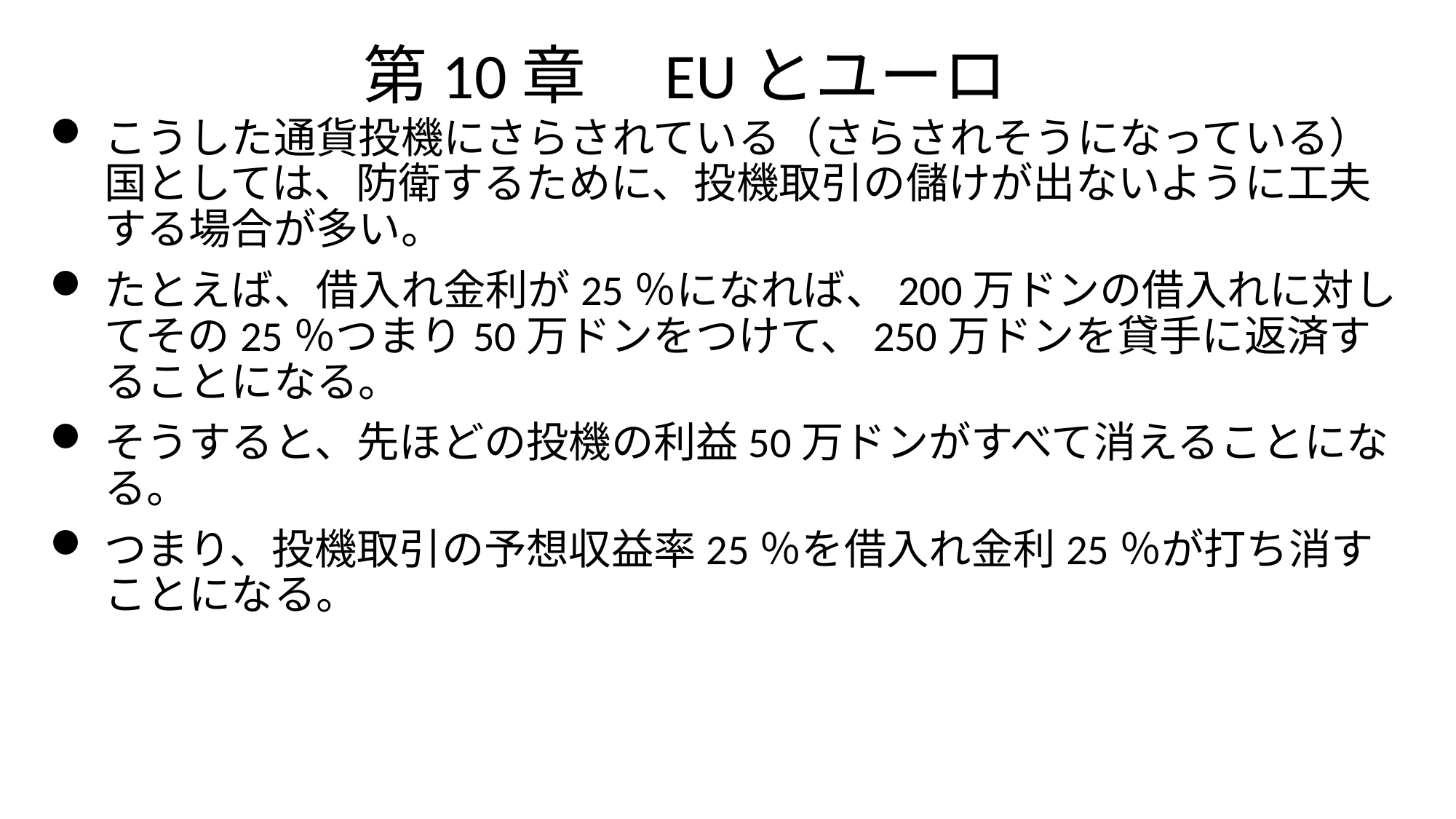

# 第10章　EUとユーロ
こうした通貨投機にさらされている（さらされそうになっている）国としては、防衛するために、投機取引の儲けが出ないように工夫する場合が多い。
たとえば、借入れ金利が25％になれば、200万ドンの借入れに対してその25％つまり50万ドンをつけて、250万ドンを貸手に返済することになる。
そうすると、先ほどの投機の利益50万ドンがすべて消えることになる。
つまり、投機取引の予想収益率25％を借入れ金利25％が打ち消すことになる。